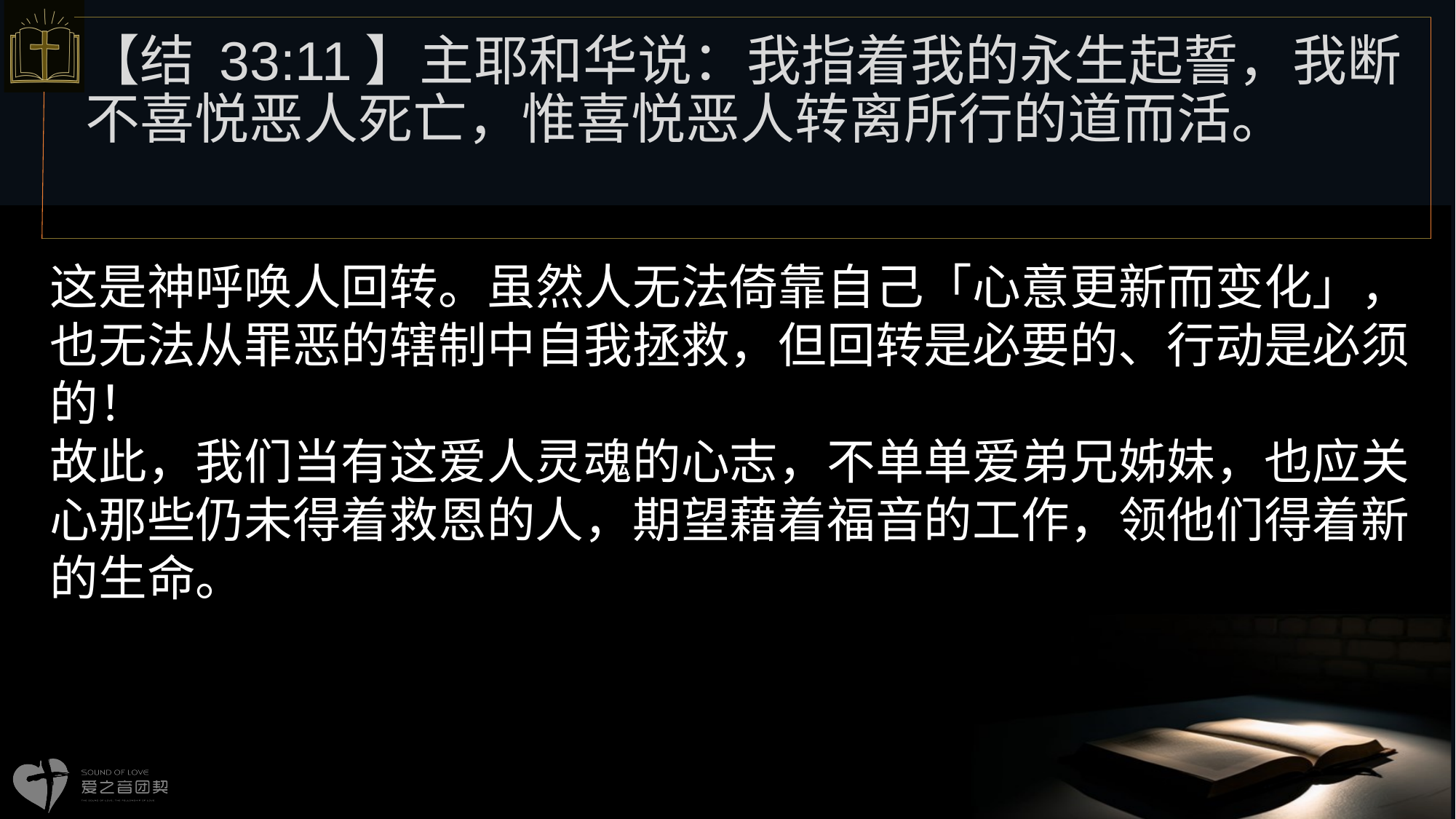

【结 33:11】主耶和华说：我指着我的永生起誓，我断不喜悦恶人死亡，惟喜悦恶人转离所行的道而活。
# 这是神呼唤人回转。虽然人无法倚靠自己「心意更新而变化」，也无法从罪恶的辖制中自我拯救，但回转是必要的、行动是必须的！ 故此，我们当有这爱人灵魂的心志，不单单爱弟兄姊妹，也应关心那些仍未得着救恩的人，期望藉着福音的工作，领他们得着新的生命。